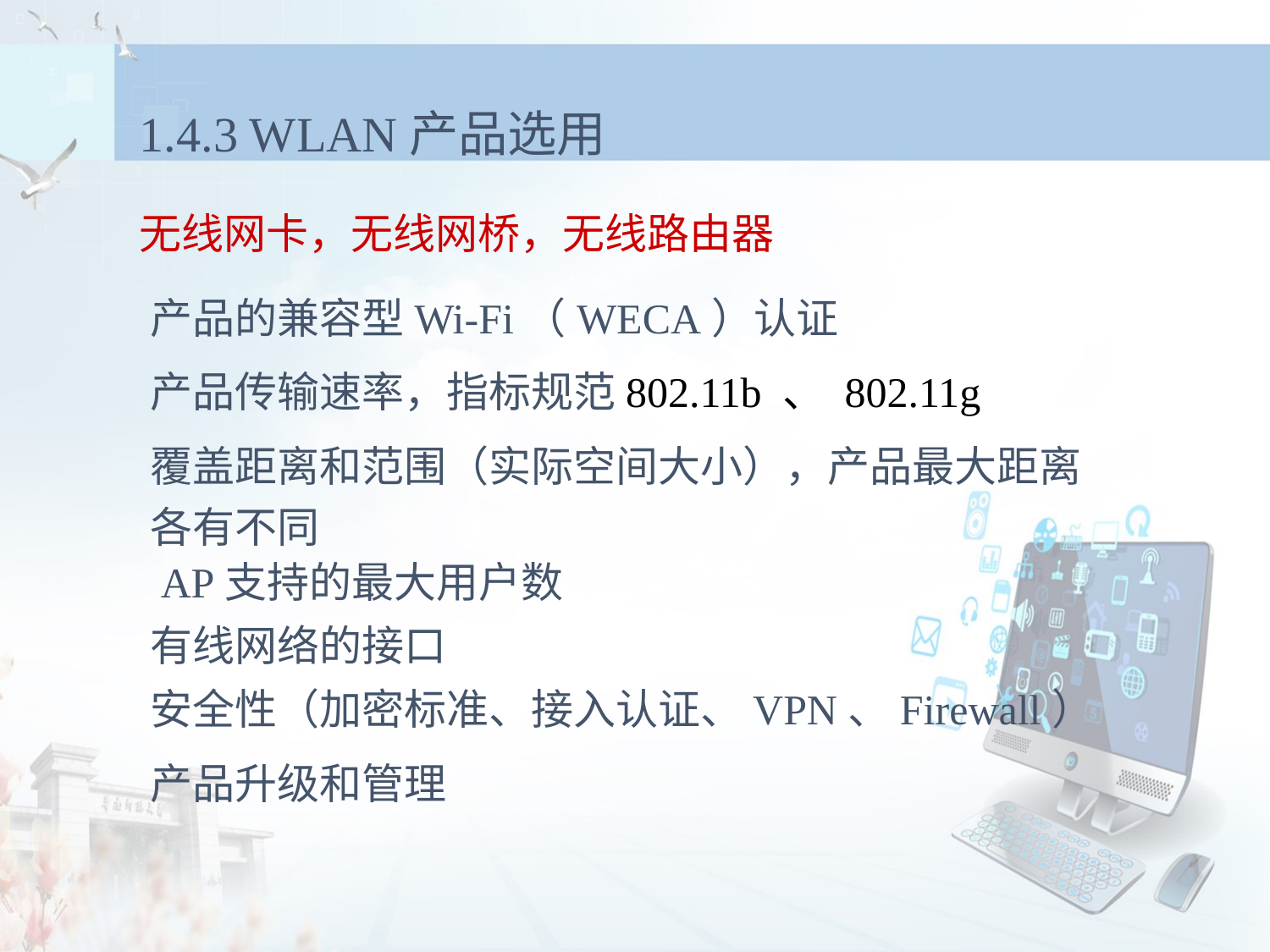

1.4.3 WLAN产品选用
无线网卡，无线网桥，无线路由器
产品的兼容型Wi-Fi（WECA）认证
产品传输速率，指标规范802.11b 、 802.11g
覆盖距离和范围（实际空间大小），产品最大距离各有不同
AP支持的最大用户数
有线网络的接口
安全性（加密标准、接入认证、VPN、Firewall）
产品升级和管理